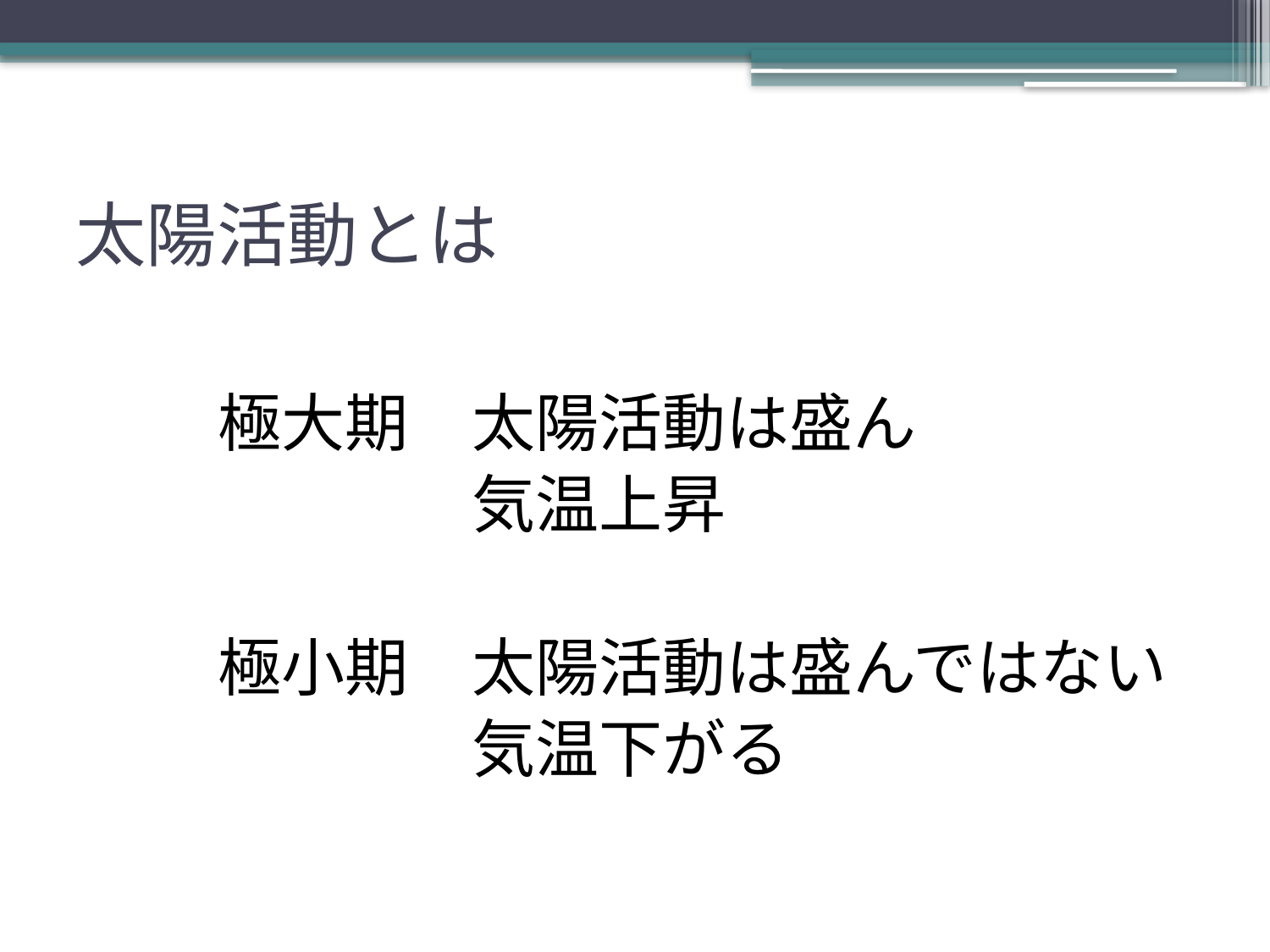

# 太陽活動とは

　　極大期　太陽活動は盛ん
　　　　　　気温上昇

　　極小期　太陽活動は盛んではない
　　　　　　気温下がる